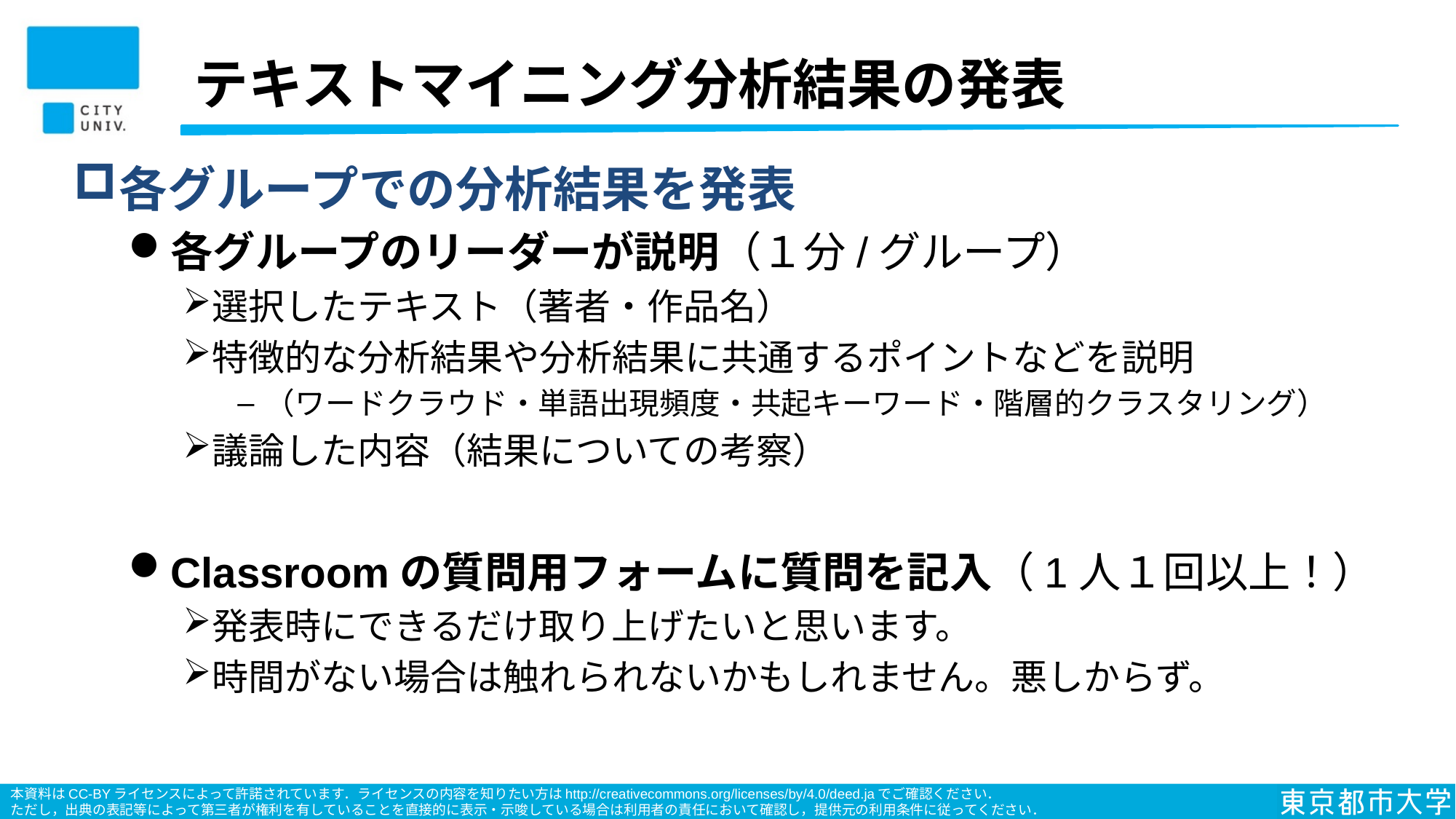

# テキストマイニング分析結果の発表
各グループでの分析結果を発表
各グループのリーダーが説明（１分/グループ）
選択したテキスト（著者・作品名）
特徴的な分析結果や分析結果に共通するポイントなどを説明
（ワードクラウド・単語出現頻度・共起キーワード・階層的クラスタリング）
議論した内容（結果についての考察）

Classroomの質問用フォームに質問を記入（1人１回以上！）
発表時にできるだけ取り上げたいと思います。
時間がない場合は触れられないかもしれません。悪しからず。